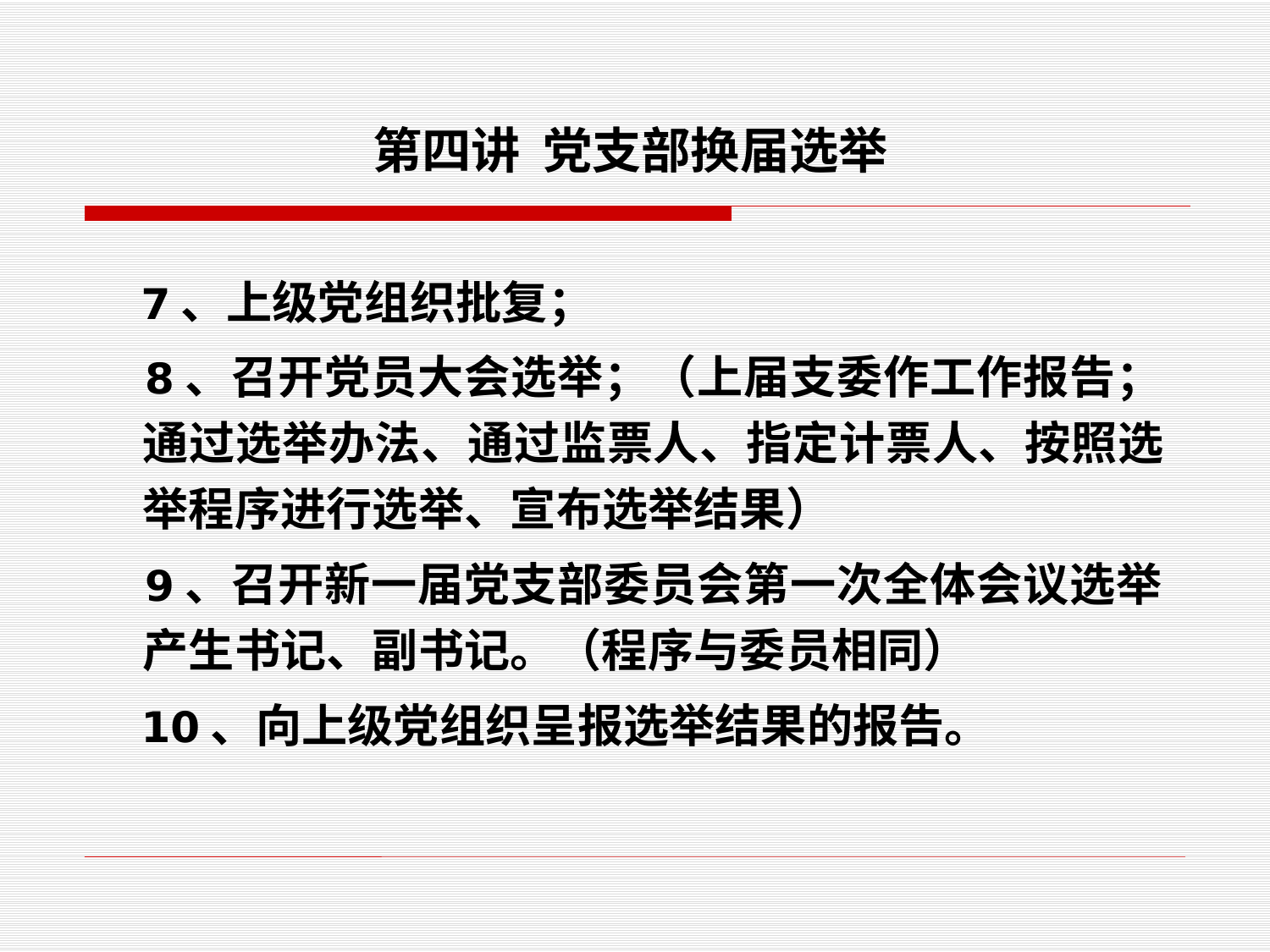

# 第四讲  党支部换届选举
     7、上级党组织批复；
     8、召开党员大会选举；（上届支委作工作报告；通过选举办法、通过监票人、指定计票人、按照选举程序进行选举、宣布选举结果）
     9、召开新一届党支部委员会第一次全体会议选举产生书记、副书记。（程序与委员相同）
     10、向上级党组织呈报选举结果的报告。